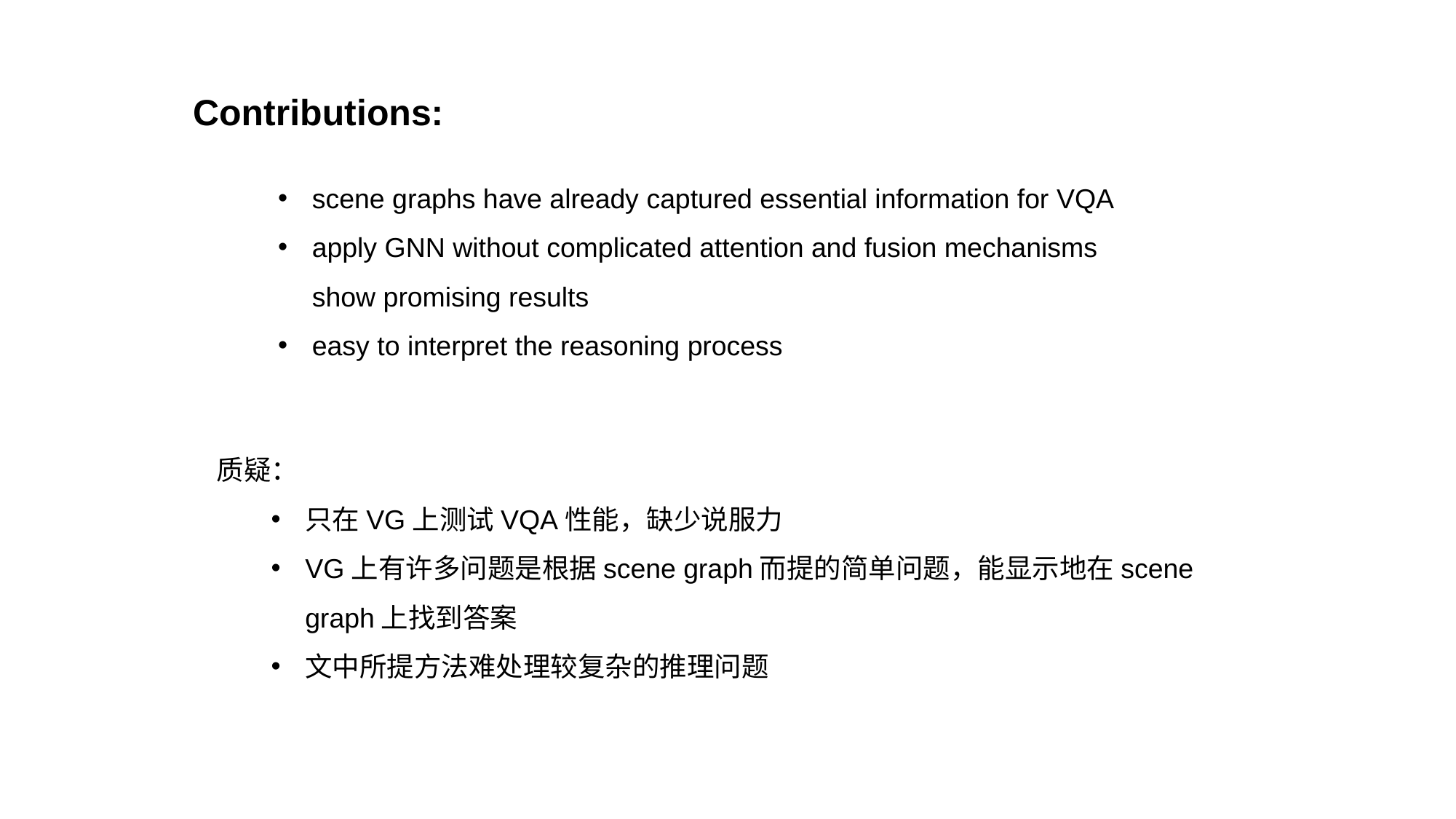

Contributions:
scene graphs have already captured essential information for VQA
apply GNN without complicated attention and fusion mechanisms show promising results
easy to interpret the reasoning process
质疑：
只在VG上测试VQA性能，缺少说服力
VG上有许多问题是根据scene graph而提的简单问题，能显示地在scene graph上找到答案
文中所提方法难处理较复杂的推理问题